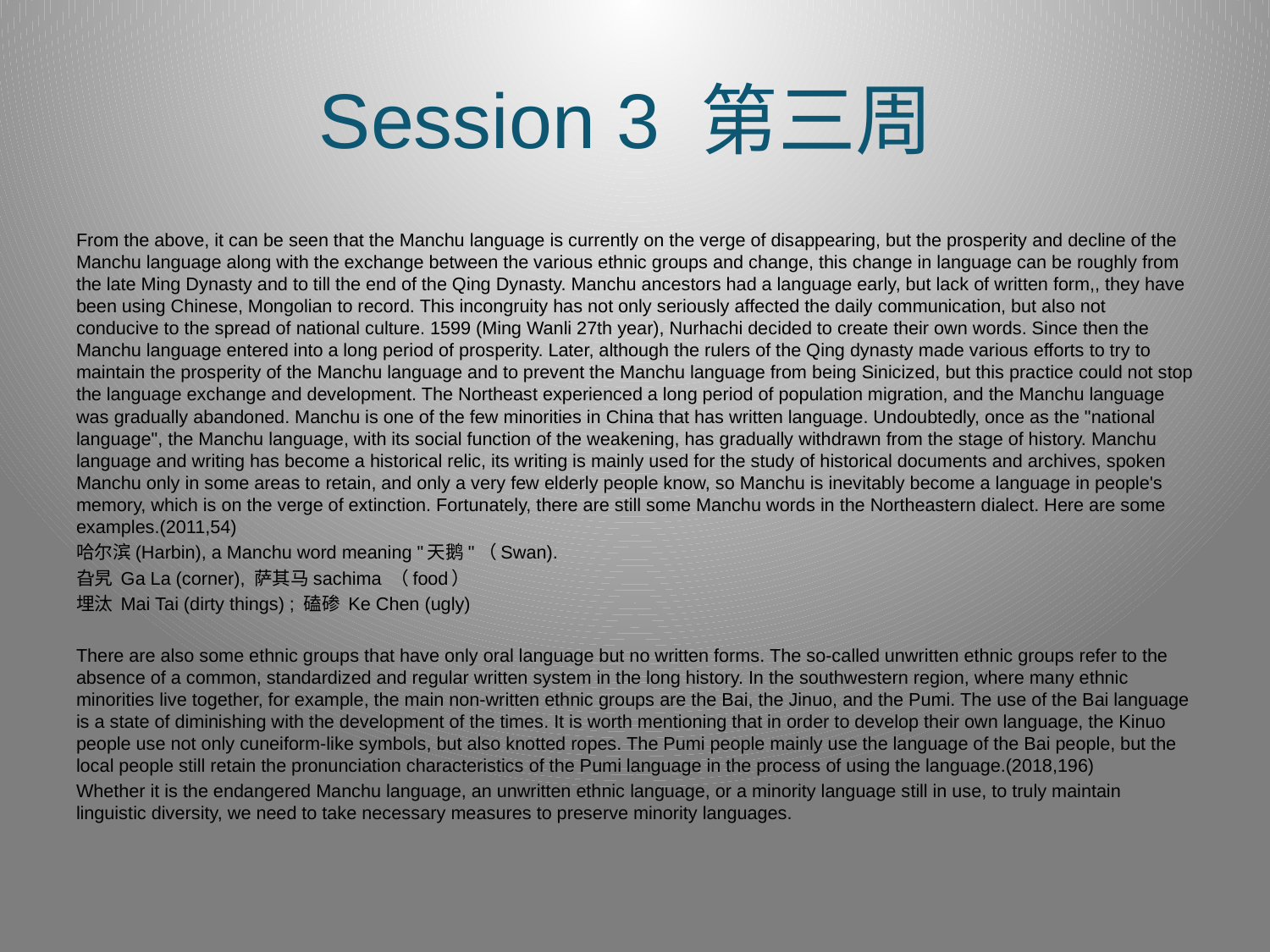

# Session 3 第三周
From the above, it can be seen that the Manchu language is currently on the verge of disappearing, but the prosperity and decline of the Manchu language along with the exchange between the various ethnic groups and change, this change in language can be roughly from the late Ming Dynasty and to till the end of the Qing Dynasty. Manchu ancestors had a language early, but lack of written form,, they have been using Chinese, Mongolian to record. This incongruity has not only seriously affected the daily communication, but also not conducive to the spread of national culture. 1599 (Ming Wanli 27th year), Nurhachi decided to create their own words. Since then the Manchu language entered into a long period of prosperity. Later, although the rulers of the Qing dynasty made various efforts to try to maintain the prosperity of the Manchu language and to prevent the Manchu language from being Sinicized, but this practice could not stop the language exchange and development. The Northeast experienced a long period of population migration, and the Manchu language was gradually abandoned. Manchu is one of the few minorities in China that has written language. Undoubtedly, once as the "national language", the Manchu language, with its social function of the weakening, has gradually withdrawn from the stage of history. Manchu language and writing has become a historical relic, its writing is mainly used for the study of historical documents and archives, spoken Manchu only in some areas to retain, and only a very few elderly people know, so Manchu is inevitably become a language in people's memory, which is on the verge of extinction. Fortunately, there are still some Manchu words in the Northeastern dialect. Here are some examples.(2011,54)
哈尔滨(Harbin), a Manchu word meaning "天鹅"（Swan).
旮旯 Ga La (corner), 萨其马sachima （food）
埋汰 Mai Tai (dirty things) ; 磕碜 Ke Chen (ugly)

There are also some ethnic groups that have only oral language but no written forms. The so-called unwritten ethnic groups refer to the absence of a common, standardized and regular written system in the long history. In the southwestern region, where many ethnic minorities live together, for example, the main non-written ethnic groups are the Bai, the Jinuo, and the Pumi. The use of the Bai language is a state of diminishing with the development of the times. It is worth mentioning that in order to develop their own language, the Kinuo people use not only cuneiform-like symbols, but also knotted ropes. The Pumi people mainly use the language of the Bai people, but the local people still retain the pronunciation characteristics of the Pumi language in the process of using the language.(2018,196)
Whether it is the endangered Manchu language, an unwritten ethnic language, or a minority language still in use, to truly maintain linguistic diversity, we need to take necessary measures to preserve minority languages.